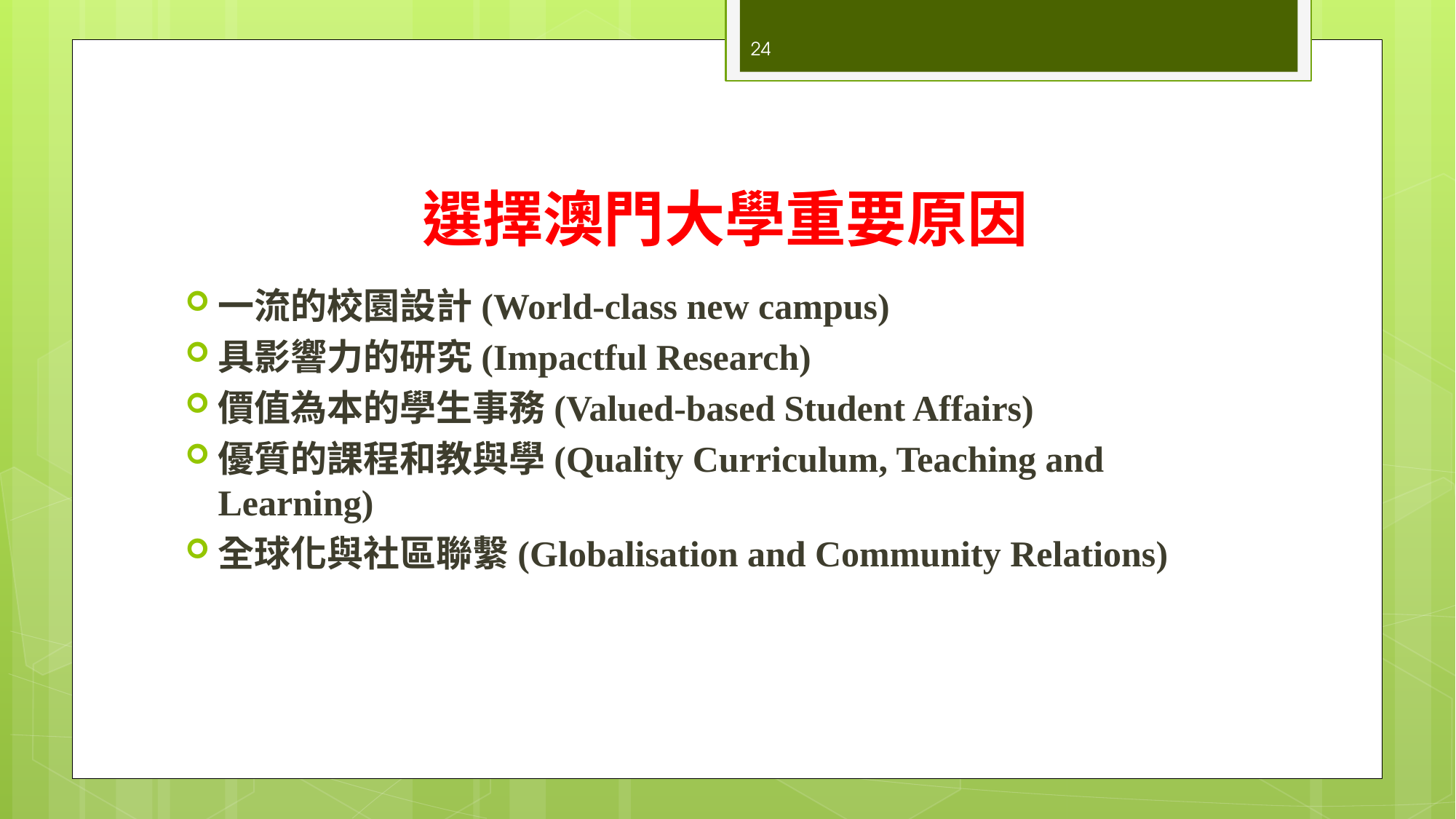

24
# 選擇澳門大學重要原因
一流的校園設計(World-class new campus)
具影響力的研究(Impactful Research)
價值為本的學生事務(Valued-based Student Affairs)
優質的課程和教與學(Quality Curriculum, Teaching and Learning)
全球化與社區聯繫(Globalisation and Community Relations)